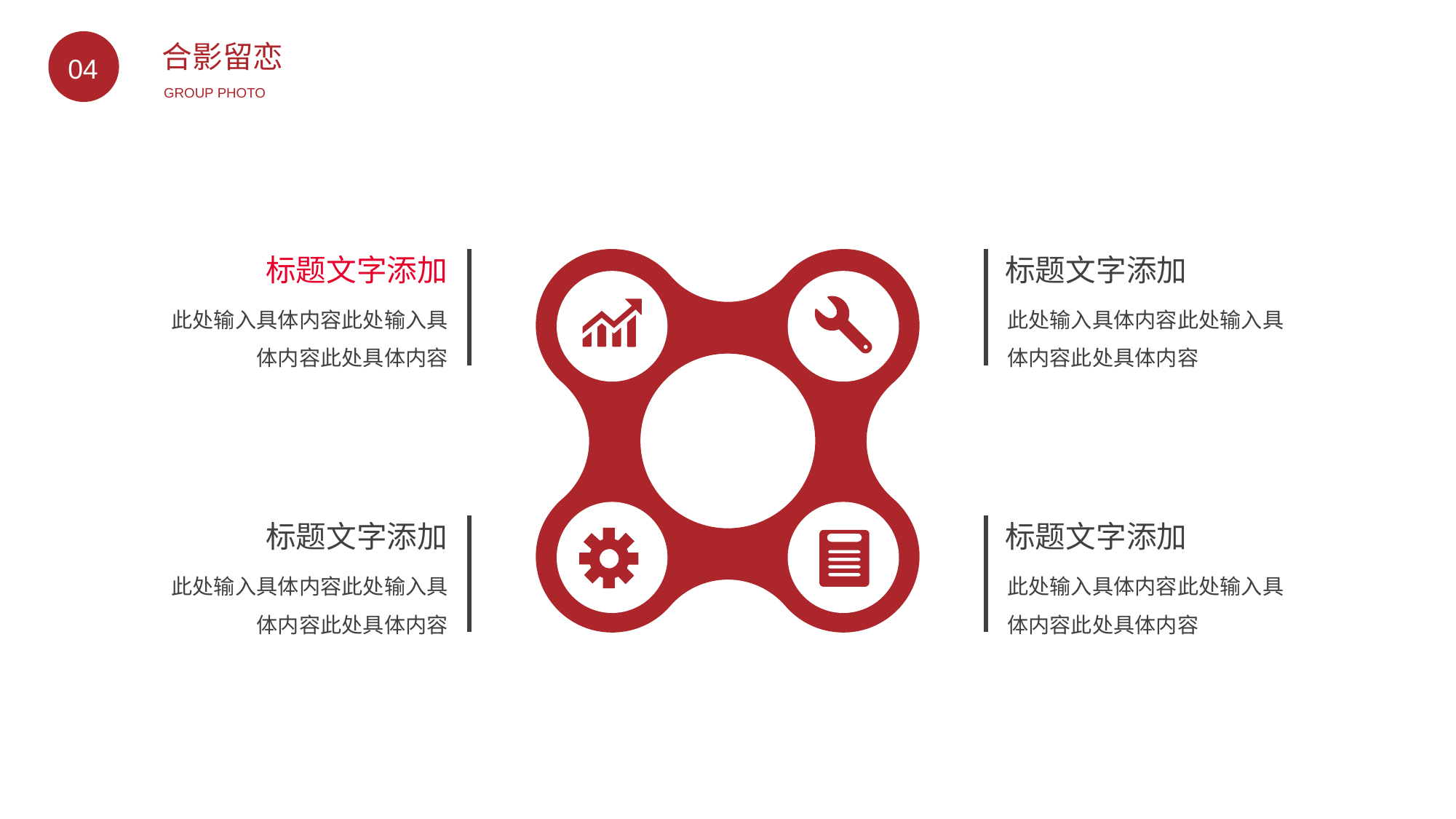

BY YUSHEN

合影留恋
04
GROUP PHOTO
标题文字添加
此处输入具体内容此处输入具体内容此处具体内容

标题文字添加
此处输入具体内容此处输入具体内容此处具体内容
标题文字添加
此处输入具体内容此处输入具体内容此处具体内容
标题文字添加
此处输入具体内容此处输入具体内容此处具体内容